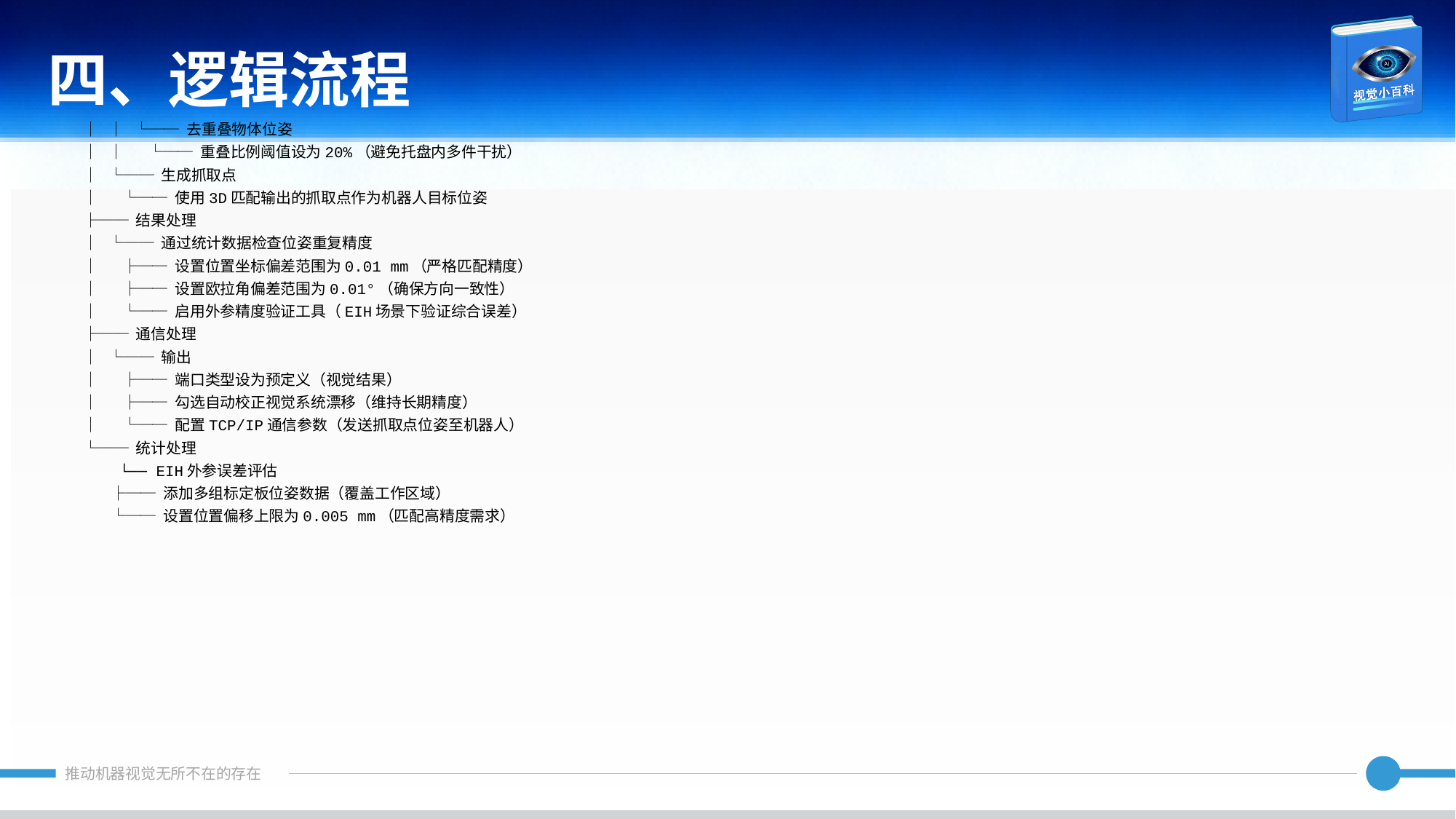

四、逻辑流程

│   │   └── 去重叠物体位姿
│   │       └── 重叠比例阈值设为20%（避免托盘内多件干扰）
│   └── 生成抓取点
│       └── 使用3D匹配输出的抓取点作为机器人目标位姿
├── 结果处理
│   └── 通过统计数据检查位姿重复精度
│       ├── 设置位置坐标偏差范围为0.01 mm（严格匹配精度）
│       ├── 设置欧拉角偏差范围为0.01°（确保方向一致性）
│       └── 启用外参精度验证工具（EIH场景下验证综合误差）
├── 通信处理
│   └── 输出
│       ├── 端口类型设为预定义（视觉结果）
│       ├── 勾选自动校正视觉系统漂移（维持长期精度）
│       └── 配置TCP/IP通信参数（发送抓取点位姿至机器人）
└── 统计处理
    └── EIH外参误差评估
        ├── 添加多组标定板位姿数据（覆盖工作区域）
        └── 设置位置偏移上限为0.005 mm（匹配高精度需求）
10